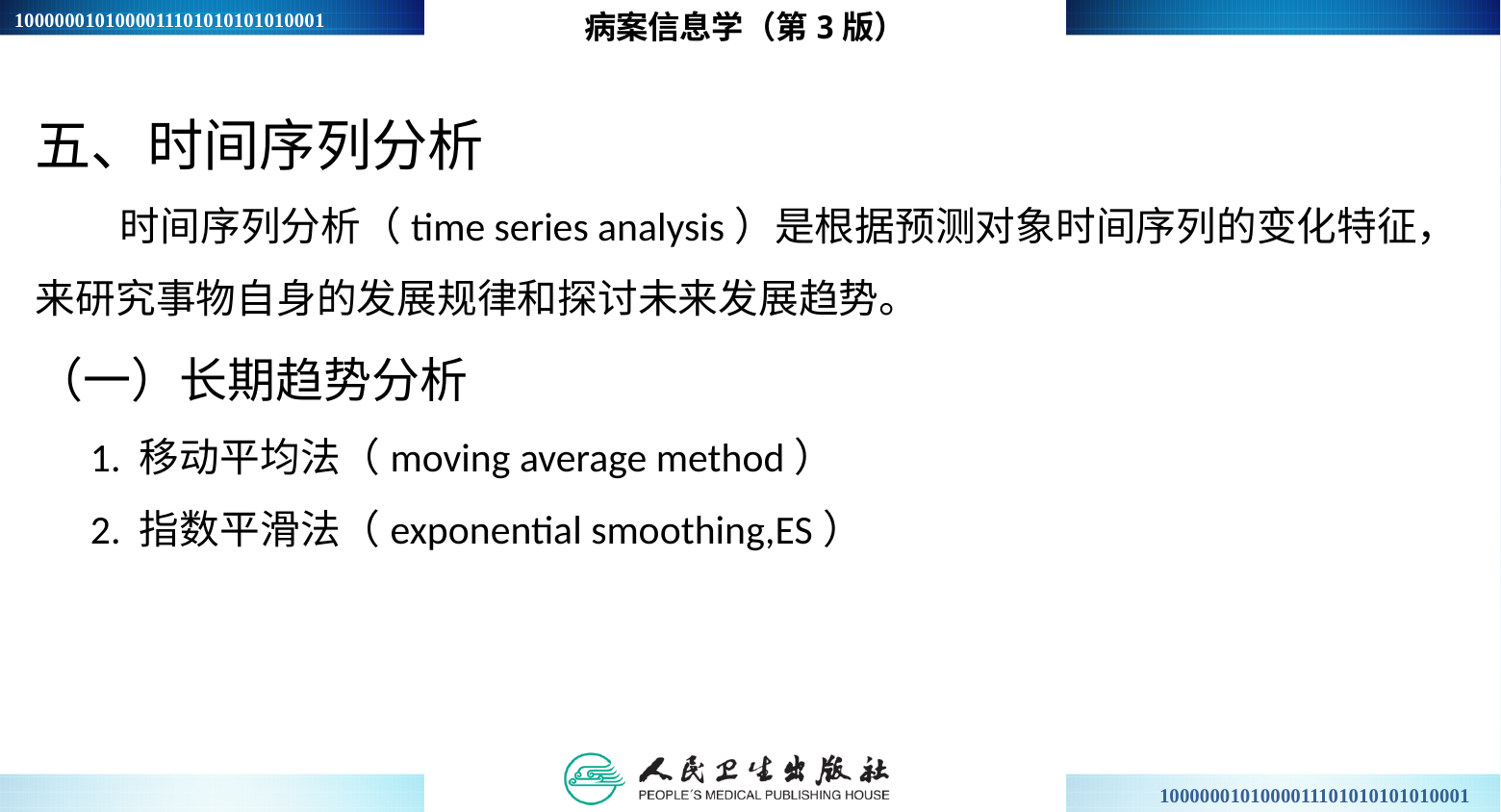

病案信息学（第3版）
五、时间序列分析
　     时间序列分析（time series analysis）是根据预测对象时间序列的变化特征，来研究事物自身的发展规律和探讨未来发展趋势。
（一）长期趋势分析
      1. 移动平均法（moving average method）
      2. 指数平滑法（exponential smoothing,ES）